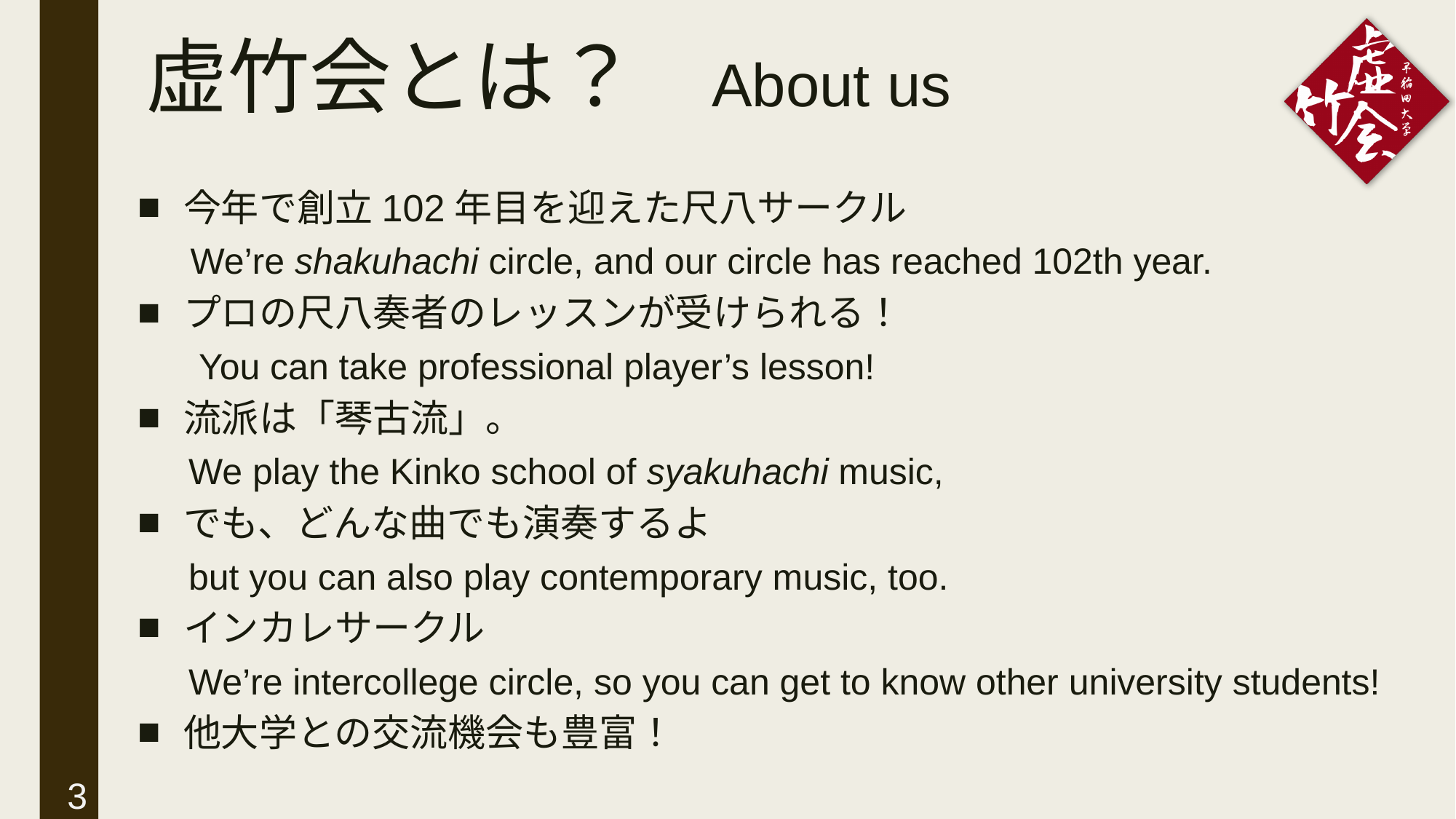

# 虚竹会とは？   About us
今年で創立102年目を迎えた尺八サークル
     We’re shakuhachi circle, and our circle has reached 102th year.
プロの尺八奏者のレッスンが受けられる！
      You can take professional player’s lesson!
流派は「琴古流」。
     We play the Kinko school of syakuhachi music,
でも、どんな曲でも演奏するよ
     but you can also play contemporary music, too.
インカレサークル
     We’re intercollege circle, so you can get to know other university students!
他大学との交流機会も豊富！

3